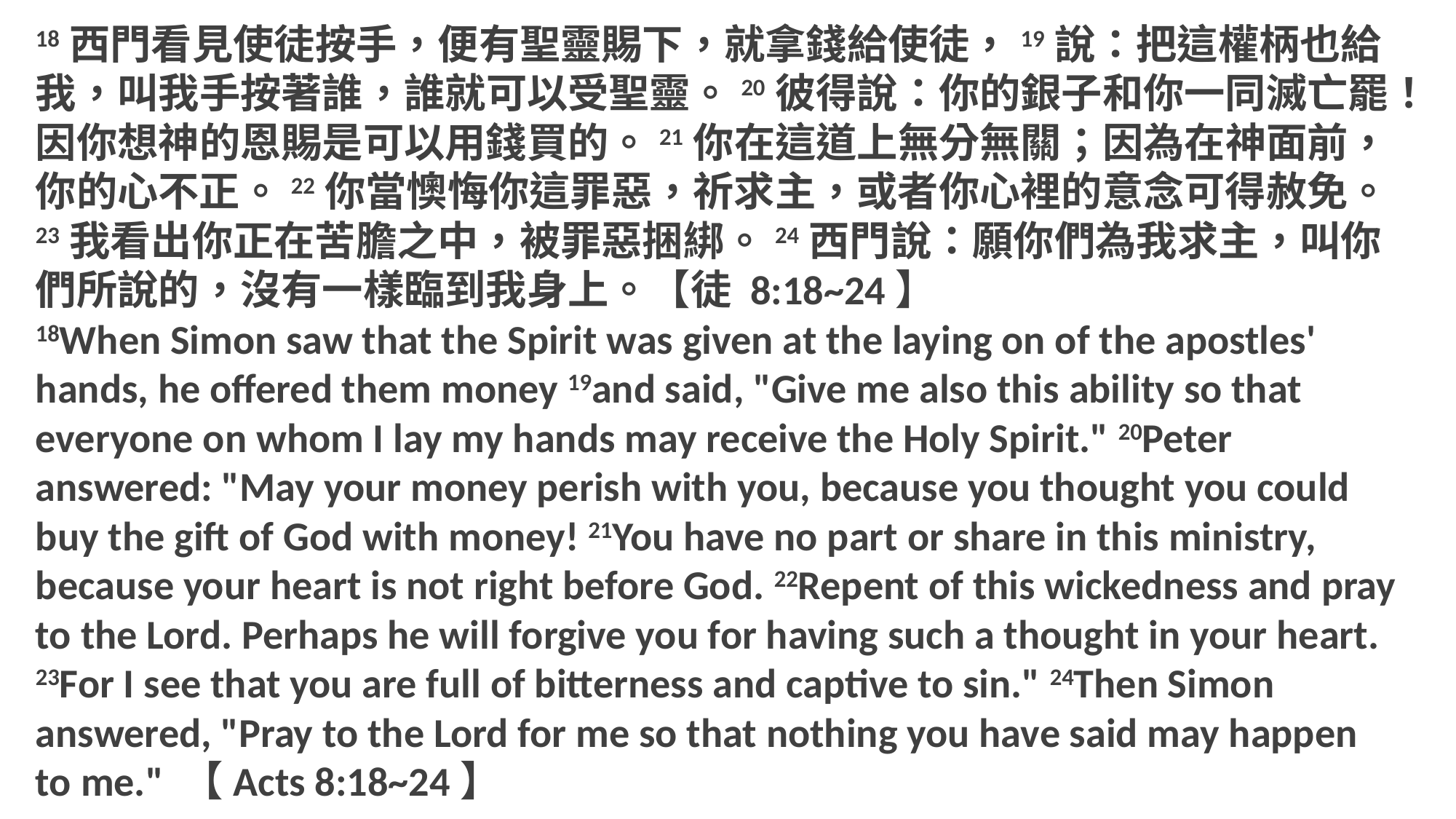

18西門看見使徒按手，便有聖靈賜下，就拿錢給使徒，19說：把這權柄也給我，叫我手按著誰，誰就可以受聖靈。20彼得說：你的銀子和你一同滅亡罷！因你想神的恩賜是可以用錢買的。21你在這道上無分無關；因為在神面前，你的心不正。22你當懊悔你這罪惡，祈求主，或者你心裡的意念可得赦免。23我看出你正在苦膽之中，被罪惡捆綁。24西門說：願你們為我求主，叫你們所說的，沒有一樣臨到我身上。【徒 8:18~24】
18When Simon saw that the Spirit was given at the laying on of the apostles' hands, he offered them money 19and said, "Give me also this ability so that everyone on whom I lay my hands may receive the Holy Spirit." 20Peter answered: "May your money perish with you, because you thought you could buy the gift of God with money! 21You have no part or share in this ministry, because your heart is not right before God. 22Repent of this wickedness and pray to the Lord. Perhaps he will forgive you for having such a thought in your heart. 23For I see that you are full of bitterness and captive to sin." 24Then Simon answered, "Pray to the Lord for me so that nothing you have said may happen to me." 【Acts 8:18~24】